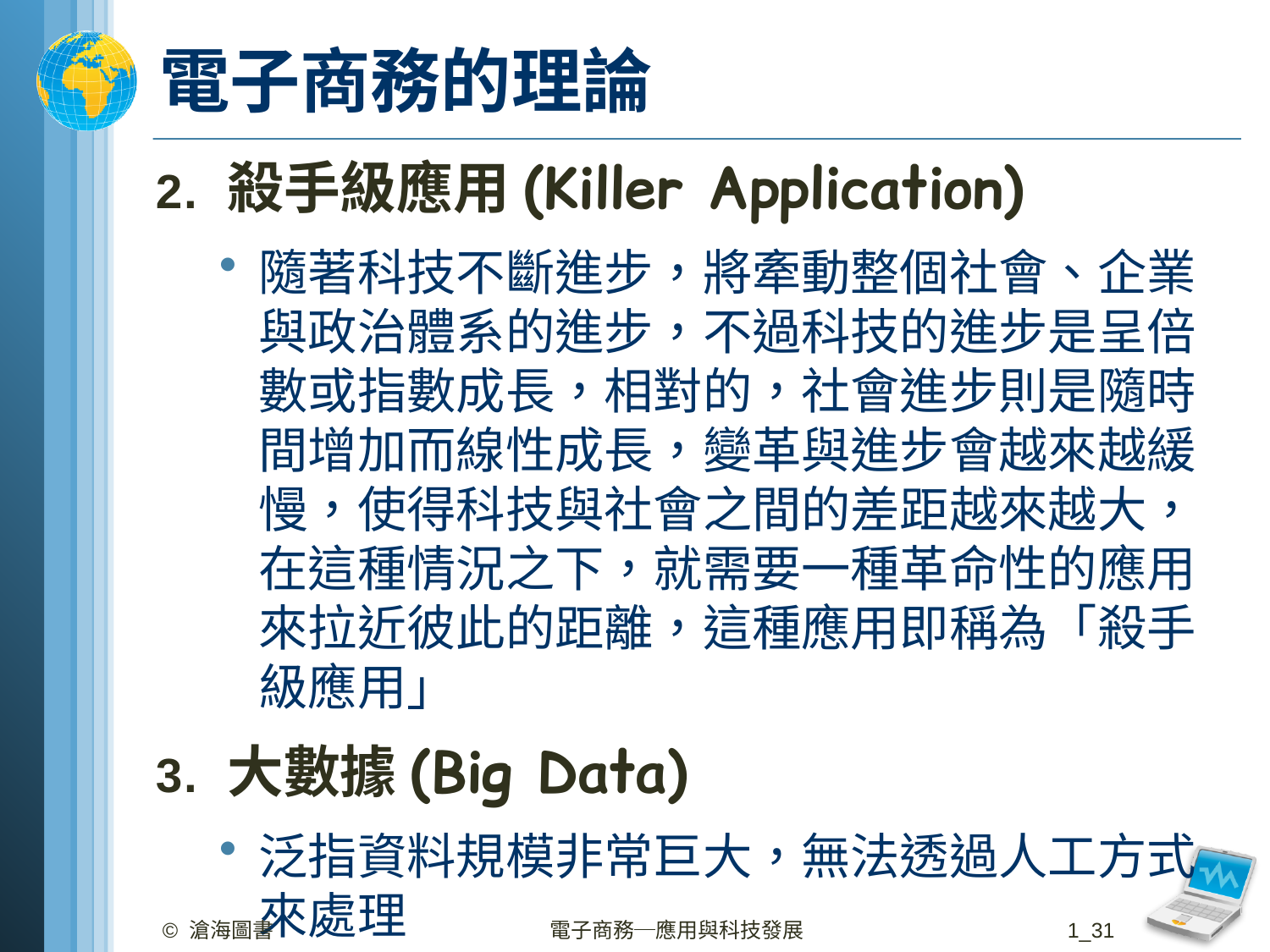

# 電子商務的理論
殺手級應用(Killer Application)
隨著科技不斷進步，將牽動整個社會、企業與政治體系的進步，不過科技的進步是呈倍數或指數成長，相對的，社會進步則是隨時間增加而線性成長，變革與進步會越來越緩慢，使得科技與社會之間的差距越來越大，在這種情況之下，就需要一種革命性的應用來拉近彼此的距離，這種應用即稱為「殺手級應用」
大數據(Big Data)
泛指資料規模非常巨大，無法透過人工方式來處理

© 滄海圖書
電子商務─應用與科技發展
1_31